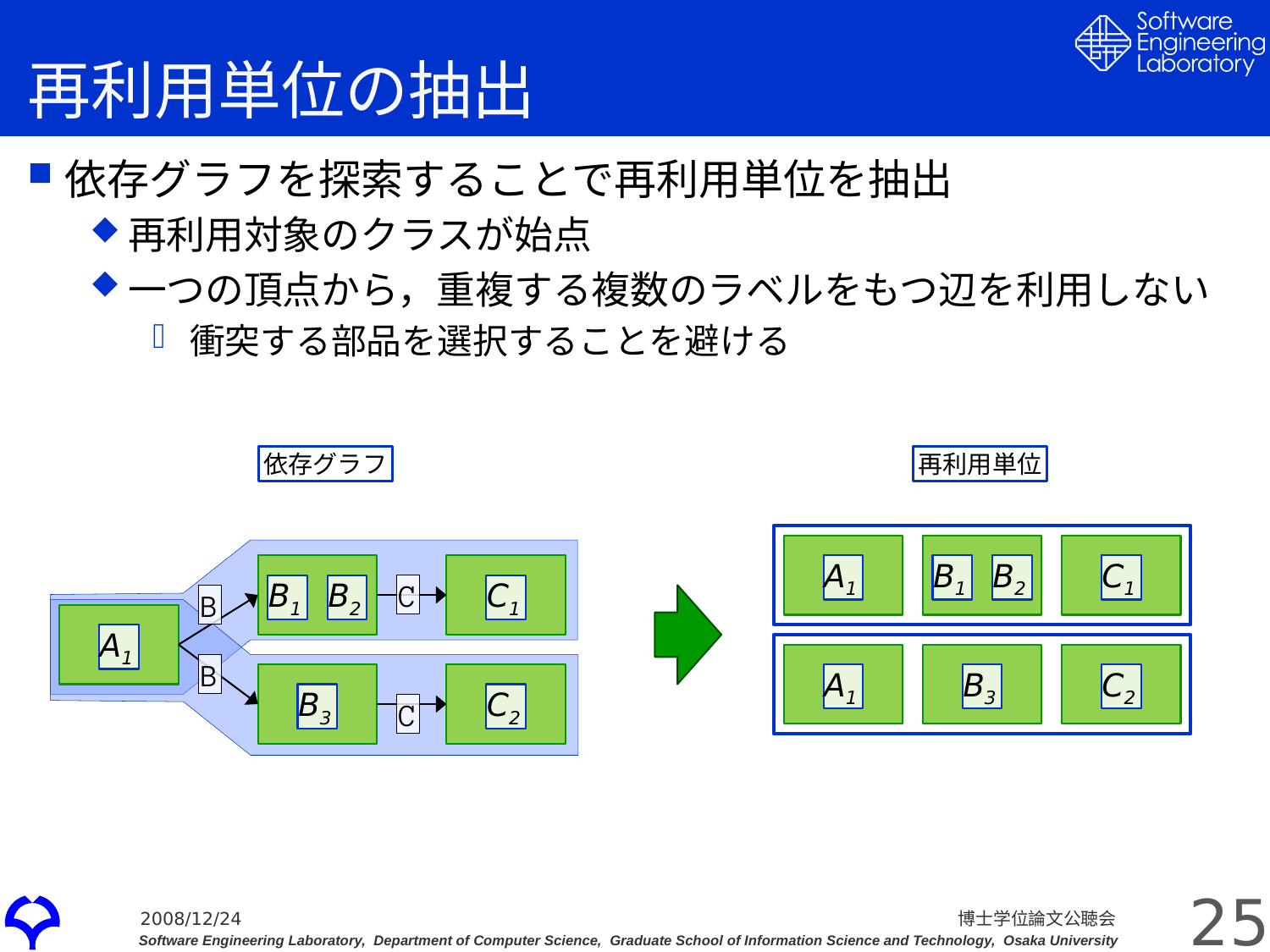

# 再利用単位の抽出
依存グラフを探索することで再利用単位を抽出
再利用対象のクラスが始点
一つの頂点から，重複する複数のラベルをもつ辺を利用しない
衝突する部品を選択することを避ける
依存グラフ
再利用単位

A1
B1
B2
C1
B1
B2
C
C1
B

A1

B

A1
B3
C2
B3
C2
C
25
博士学位論文公聴会
2008/12/24